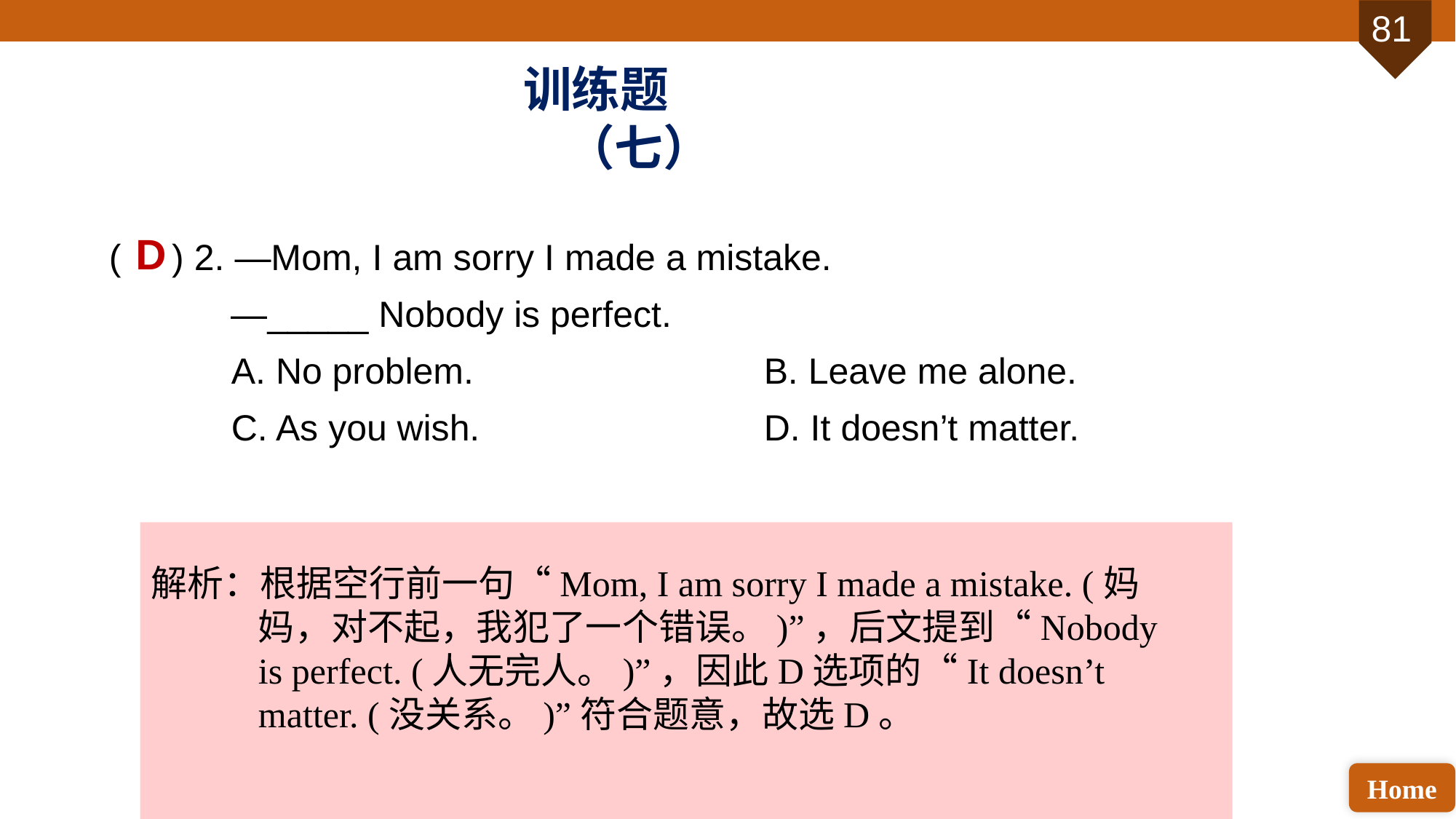

训练题（七）
(     ) 2. —Mom, I am sorry I made a mistake.
            —_____ Nobody is perfect.
            A. No problem. 			B. Leave me alone.
            C. As you wish. 			D. It doesn’t matter.
D

解析：根据空行前一句“Mom, I am sorry I made a mistake. (妈妈，对不起，我犯了一个错误。)”，后文提到“Nobody is perfect. (人无完人。)”，因此D选项的“It doesn’t matter. (没关系。)”符合题意，故选D。